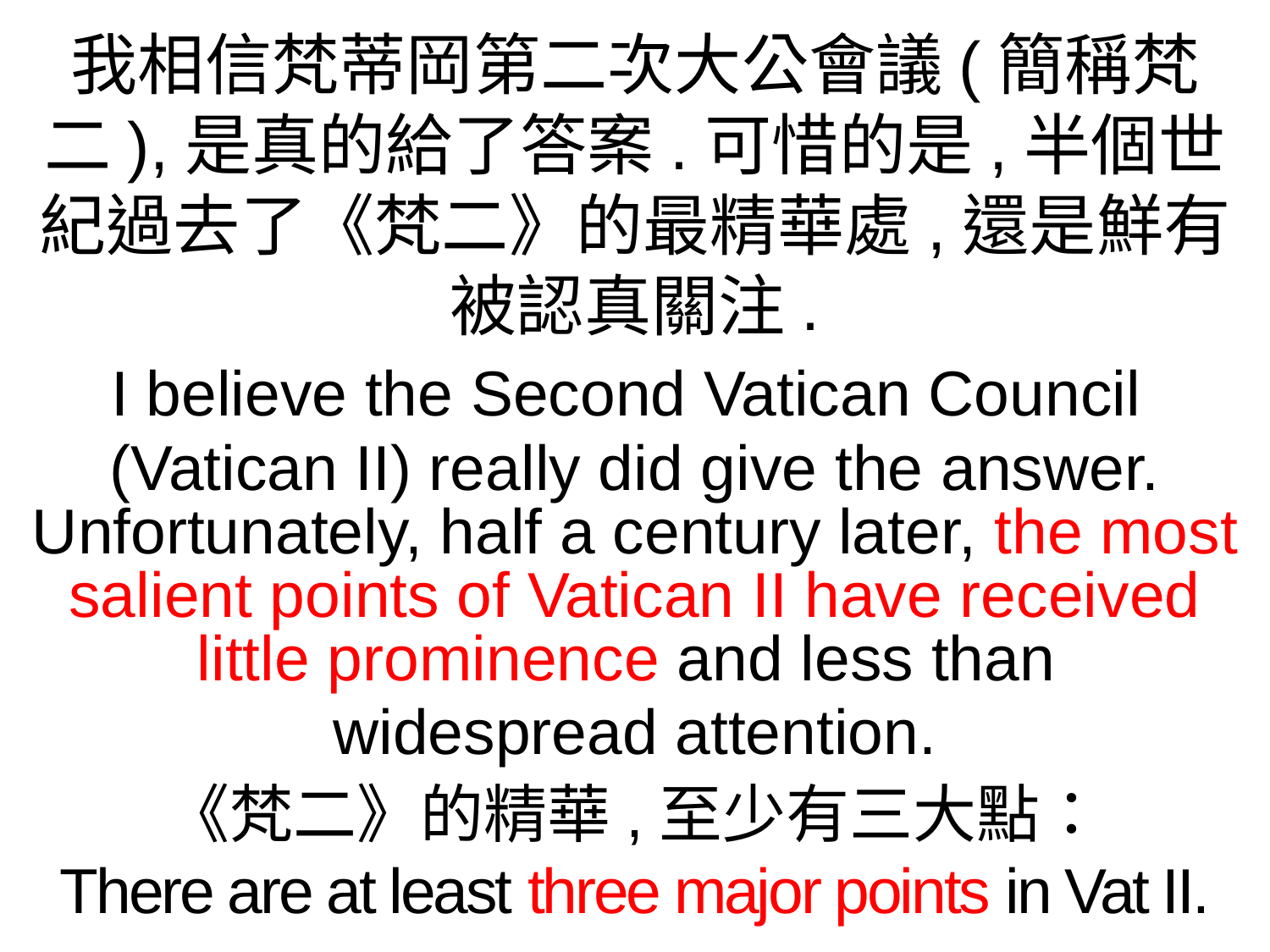

我相信梵蒂岡第二次大公會議(簡稱梵二),是真的給了答案.可惜的是,半個世紀過去了《梵二》的最精華處,還是鮮有被認真關注.
I believe the Second Vatican Council
(Vatican II) really did give the answer. Unfortunately, half a century later, the most salient points of Vatican II have received little prominence and less than
widespread attention.
《梵二》的精華,至少有三大點：
There are at least three major points in Vat II.